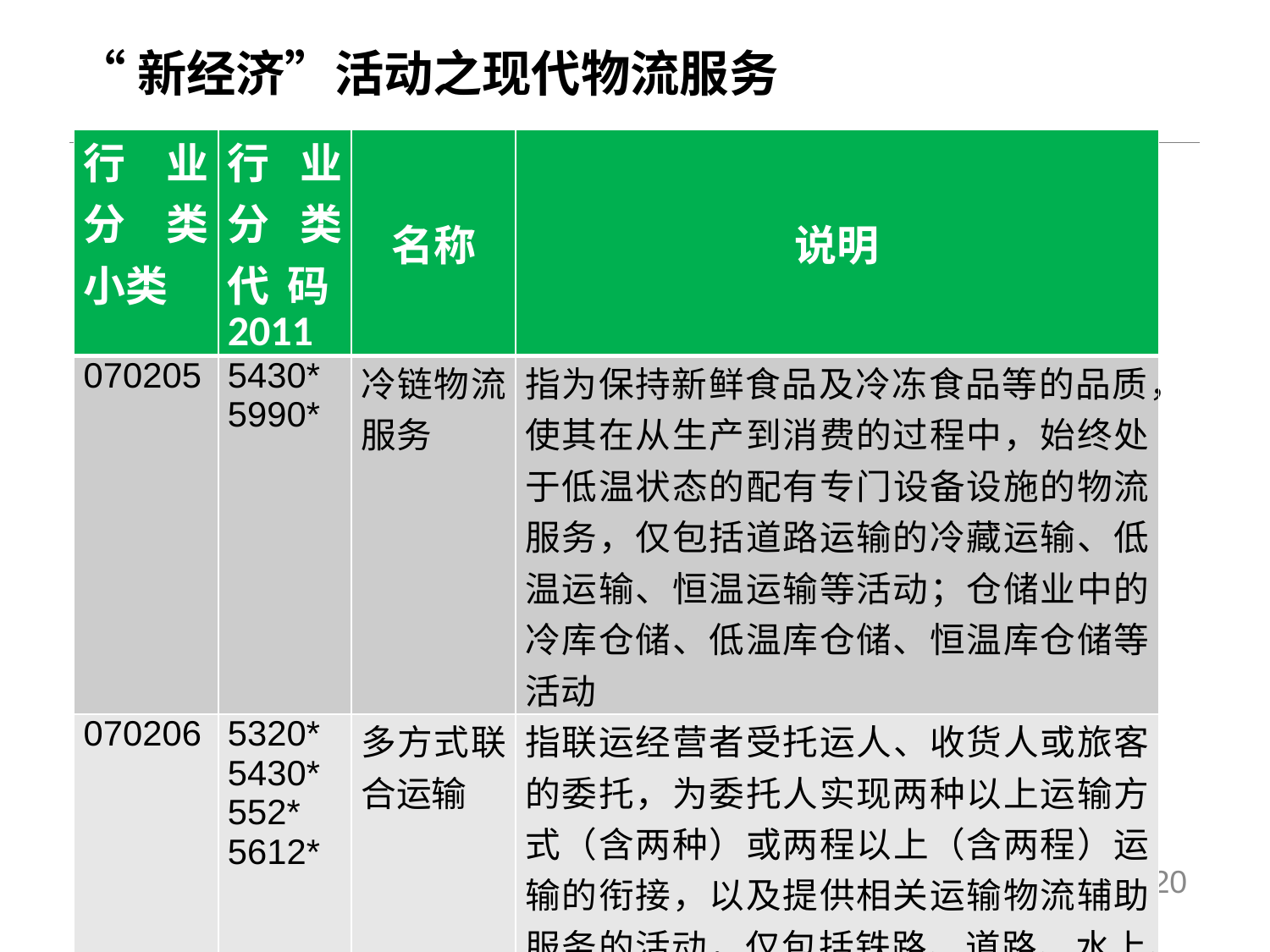

# “新经济”活动之现代物流服务
| 行业分类小类 | 行业分类代码2011 | 名称 | 说明 |
| --- | --- | --- | --- |
| 070205 | 5430\* 5990\* | 冷链物流服务 | 指为保持新鲜食品及冷冻食品等的品质，使其在从生产到消费的过程中，始终处于低温状态的配有专门设备设施的物流服务，仅包括道路运输的冷藏运输、低温运输、恒温运输等活动；仓储业中的冷库仓储、低温库仓储、恒温库仓储等活动 |
| 070206 | 5320\* 5430\* 552\* 5612\* | 多方式联合运输 | 指联运经营者受托运人、收货人或旅客的委托，为委托人实现两种以上运输方式（含两种）或两程以上（含两程）运输的衔接，以及提供相关运输物流辅助服务的活动，仅包括铁路、道路、水上、航空等货物运输中的多方式联合运输 |

20